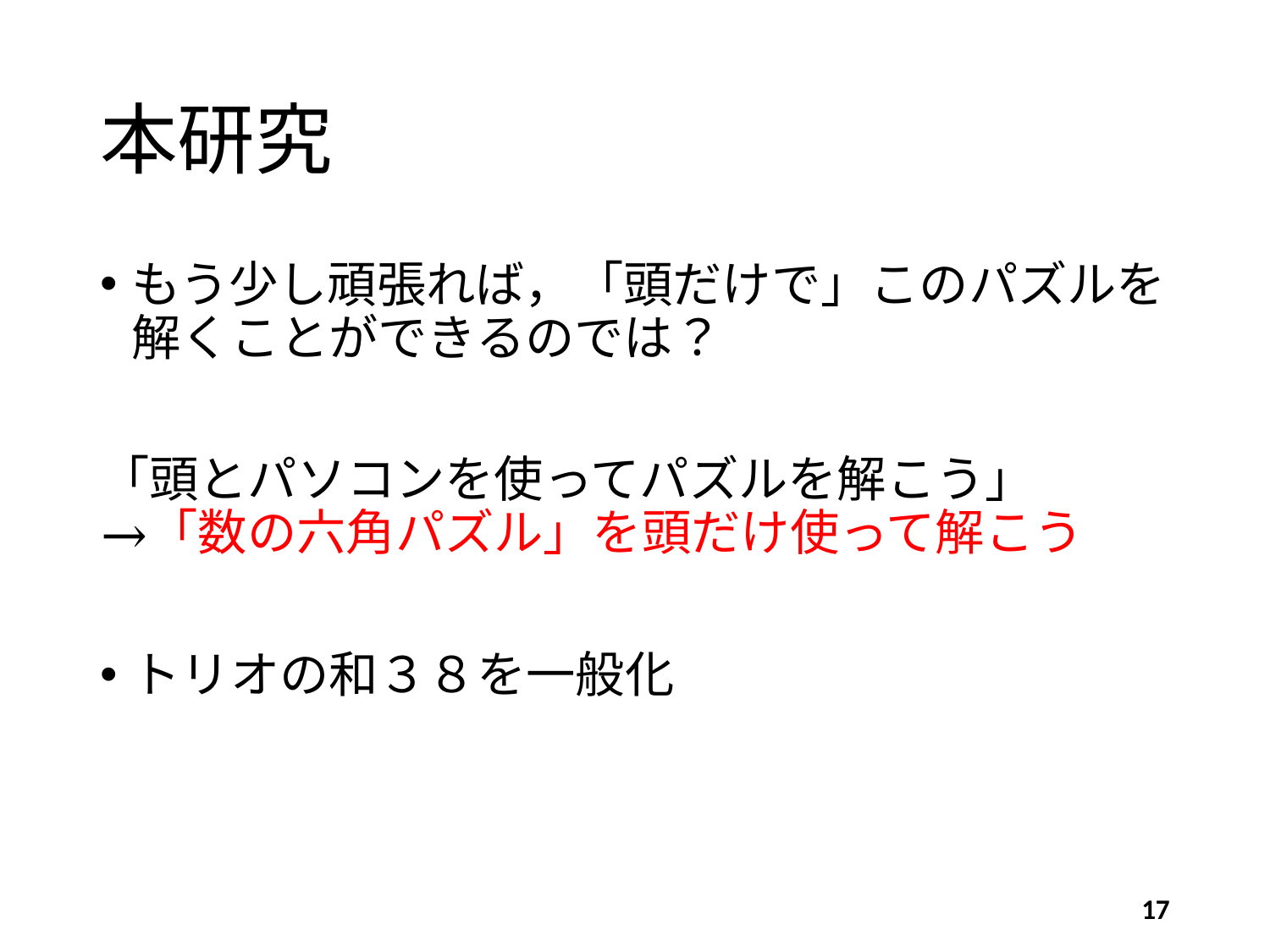

# 本研究
もう少し頑張れば，「頭だけで」このパズルを
解くことができるのでは？

「頭とパソコンを使ってパズルを解こう」
→「数の六角パズル」を頭だけ使って解こう

トリオの和３８を一般化
17